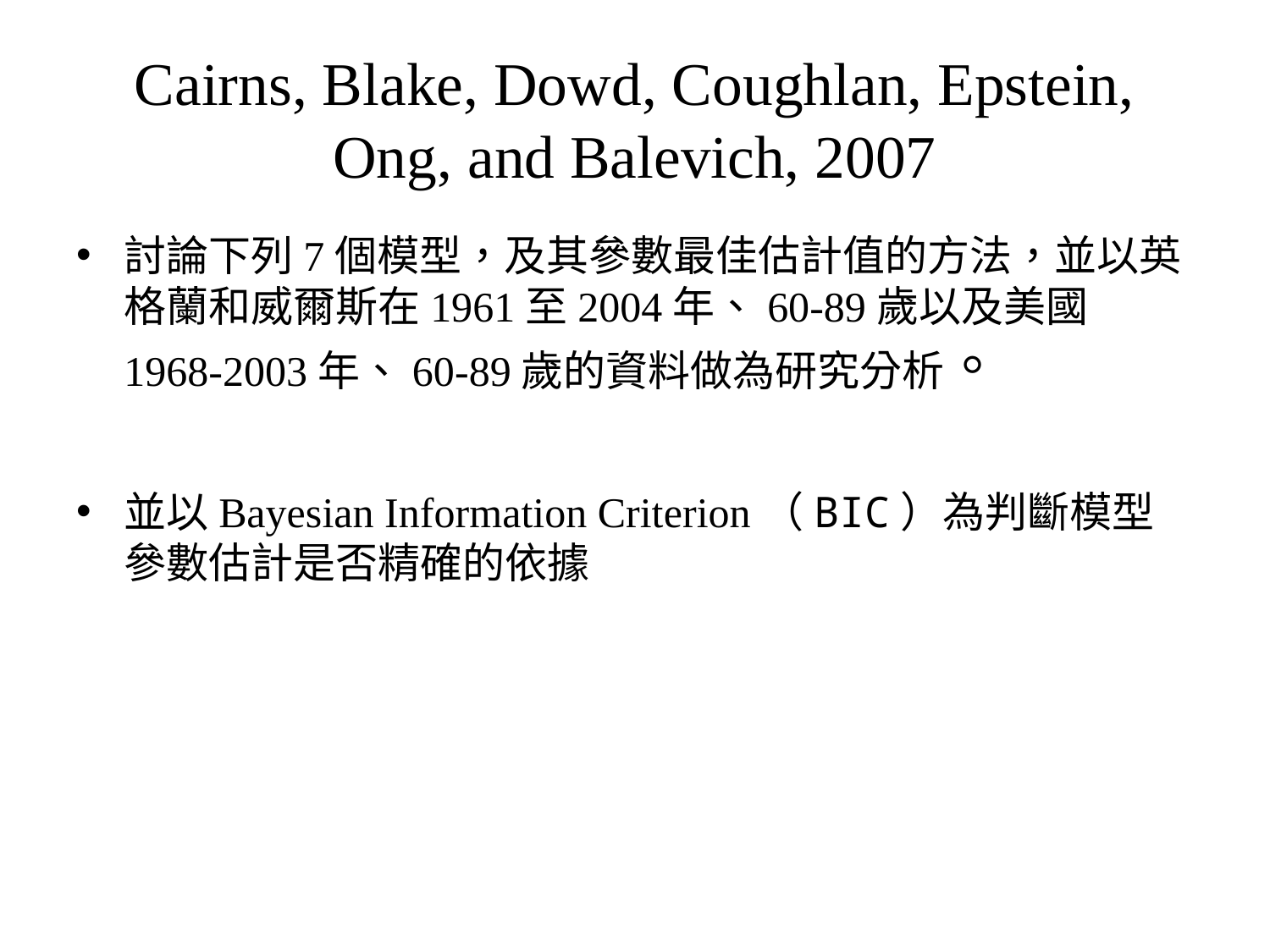

# Cairns, Blake, Dowd, Coughlan, Epstein, Ong, and Balevich, 2007
討論下列7個模型，及其參數最佳估計值的方法，並以英格蘭和威爾斯在1961至2004年、60-89歲以及美國1968-2003年、60-89歲的資料做為研究分析。

並以Bayesian Information Criterion（BIC）為判斷模型參數估計是否精確的依據